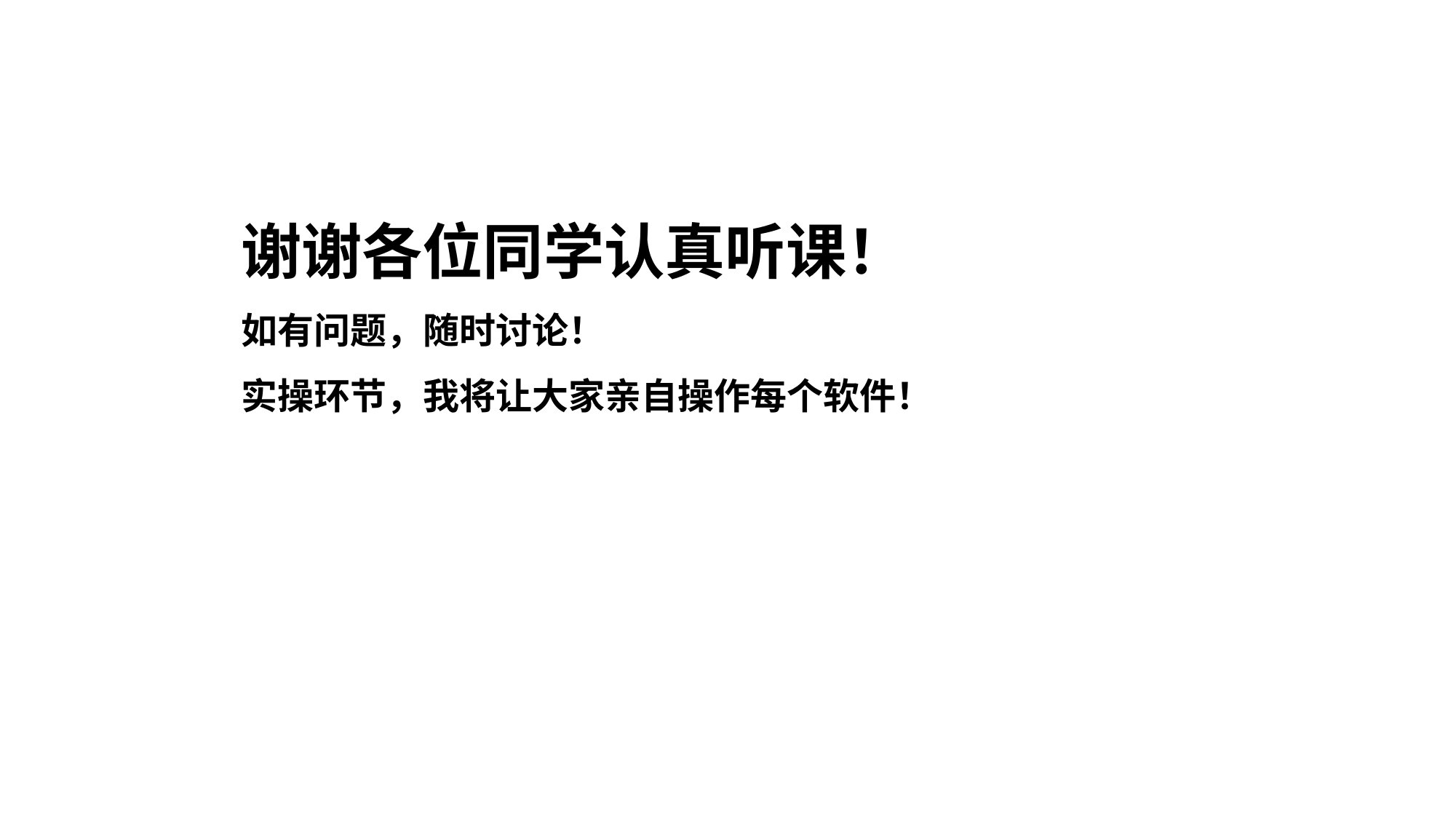

谢谢各位同学认真听课！
如有问题，随时讨论！
实操环节，我将让大家亲自操作每个软件！
49